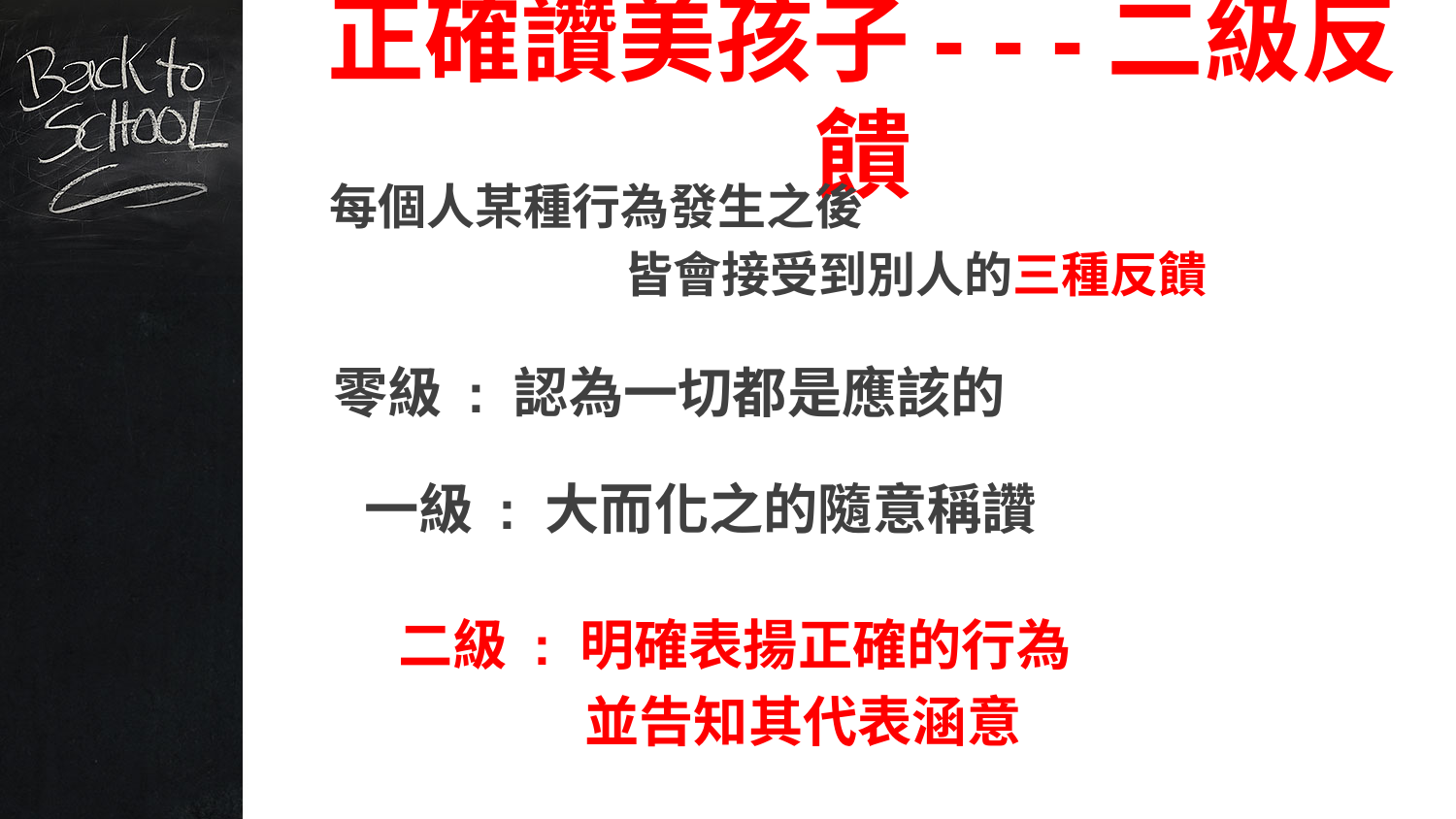

正確讚美孩子- - -二級反饋
每個人某種行為發生之後
                          皆會接受到別人的三種反饋
零級 : 認為一切都是應該的
一級 : 大而化之的隨意稱讚
二級 : 明確表揚正確的行為
              並告知其代表涵意